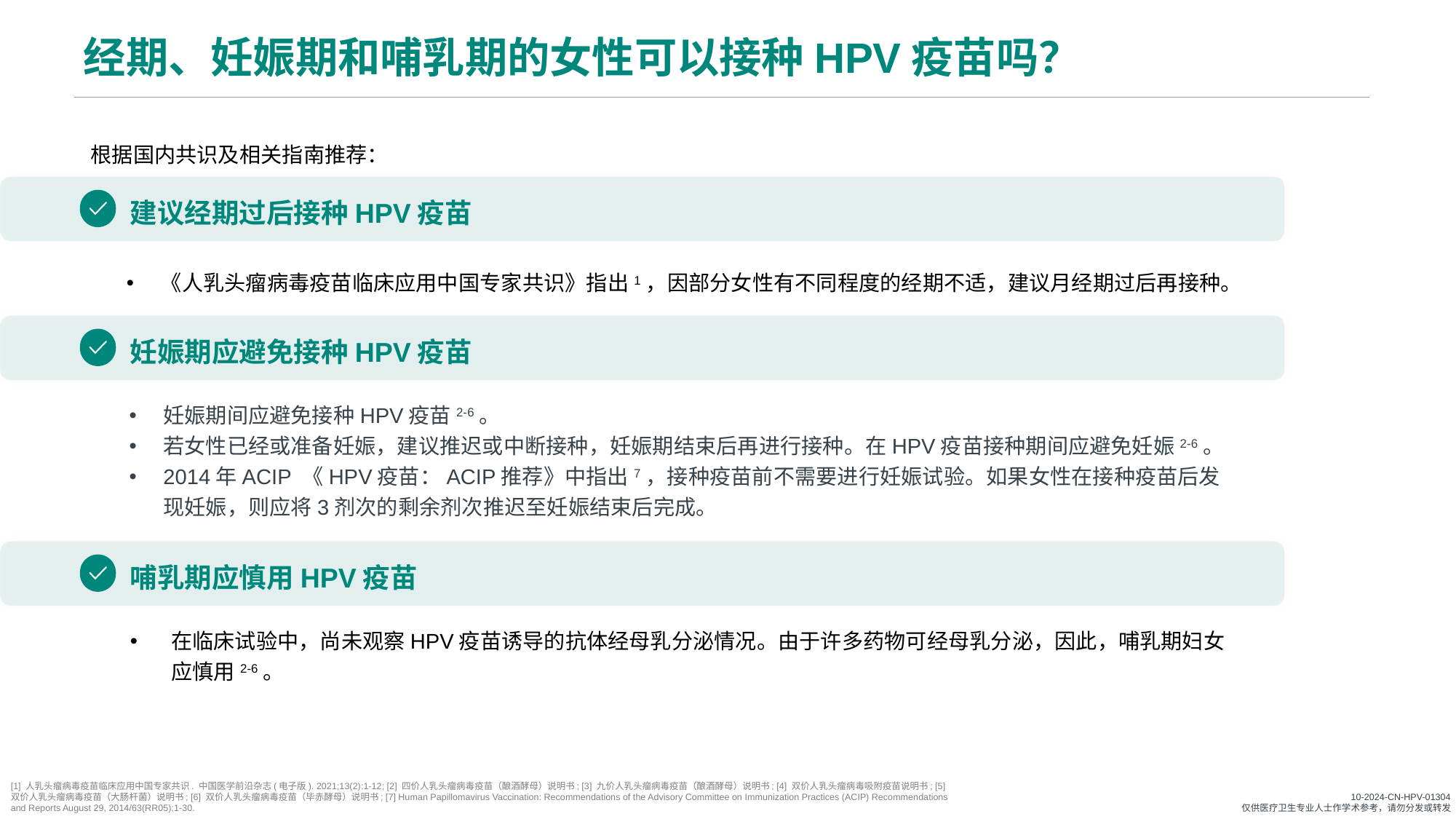

# 经期、妊娠期和哺乳期的女性可以接种HPV疫苗吗？
根据国内共识及相关指南推荐：

建议经期过后接种HPV疫苗

《人乳头瘤病毒疫苗临床应用中国专家共识》指出1，因部分女性有不同程度的经期不适，建议月经期过后再接种。

妊娠期应避免接种HPV疫苗

妊娠期间应避免接种HPV疫苗2-6。
若女性已经或准备妊娠，建议推迟或中断接种，妊娠期结束后再进行接种。在HPV疫苗接种期间应避免妊娠2-6。
2014年ACIP 《HPV疫苗：ACIP推荐》中指出7，接种疫苗前不需要进行妊娠试验。如果女性在接种疫苗后发现妊娠，则应将3剂次的剩余剂次推迟至妊娠结束后完成。

哺乳期应慎用HPV疫苗

在临床试验中，尚未观察HPV疫苗诱导的抗体经母乳分泌情况。由于许多药物可经母乳分泌，因此，哺乳期妇女应慎用2-6。
[1] 人乳头瘤病毒疫苗临床应用中国专家共识. 中国医学前沿杂志(电子版). 2021;13(2):1-12; [2] 四价人乳头瘤病毒疫苗（酿酒酵母）说明书; [3] 九价人乳头瘤病毒疫苗（酿酒酵母）说明书; [4] 双价人乳头瘤病毒吸附疫苗说明书; [5] 双价人乳头瘤病毒疫苗（大肠杆菌）说明书; [6] 双价人乳头瘤病毒疫苗（毕赤酵母）说明书; [7] Human Papillomavirus Vaccination: Recommendations of the Advisory Committee on Immunization Practices (ACIP) Recommendations and Reports August 29, 2014/63(RR05);1-30.